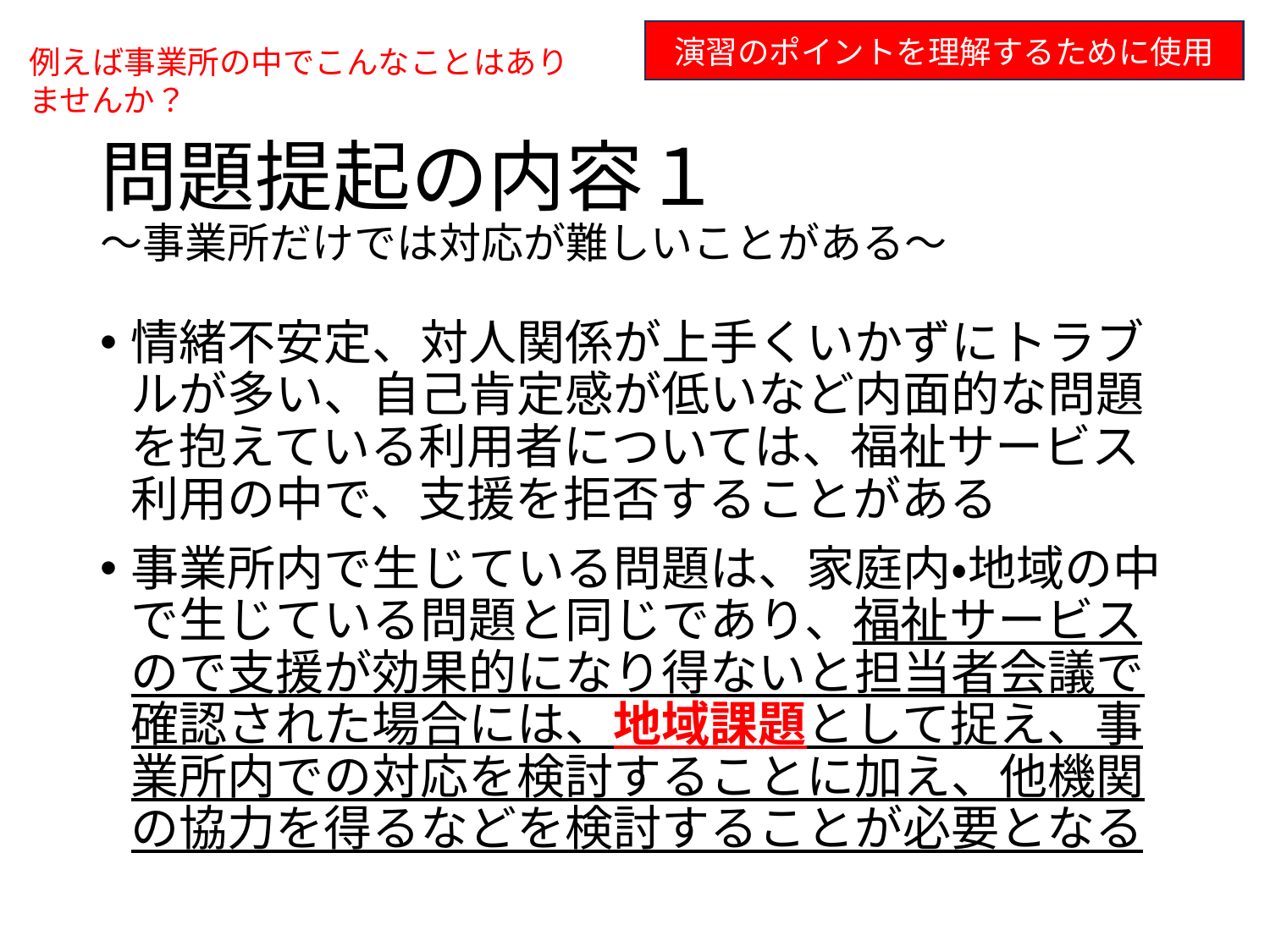

演習のポイントを理解するために使用
例えば事業所の中でこんなことはありませんか？
# 問題提起の内容１ ～事業所だけでは対応が難しいことがある～
情緒不安定、対人関係が上手くいかずにトラブルが多い、自己肯定感が低いなど内面的な問題を抱えている利用者については、福祉サービス利用の中で、支援を拒否することがある
事業所内で生じている問題は、家庭内・地域の中で生じている問題と同じであり、福祉サービスので支援が効果的になり得ないと担当者会議で確認された場合には、地域課題として捉え、事業所内での対応を検討することに加え、他機関の協力を得るなどを検討することが必要となる